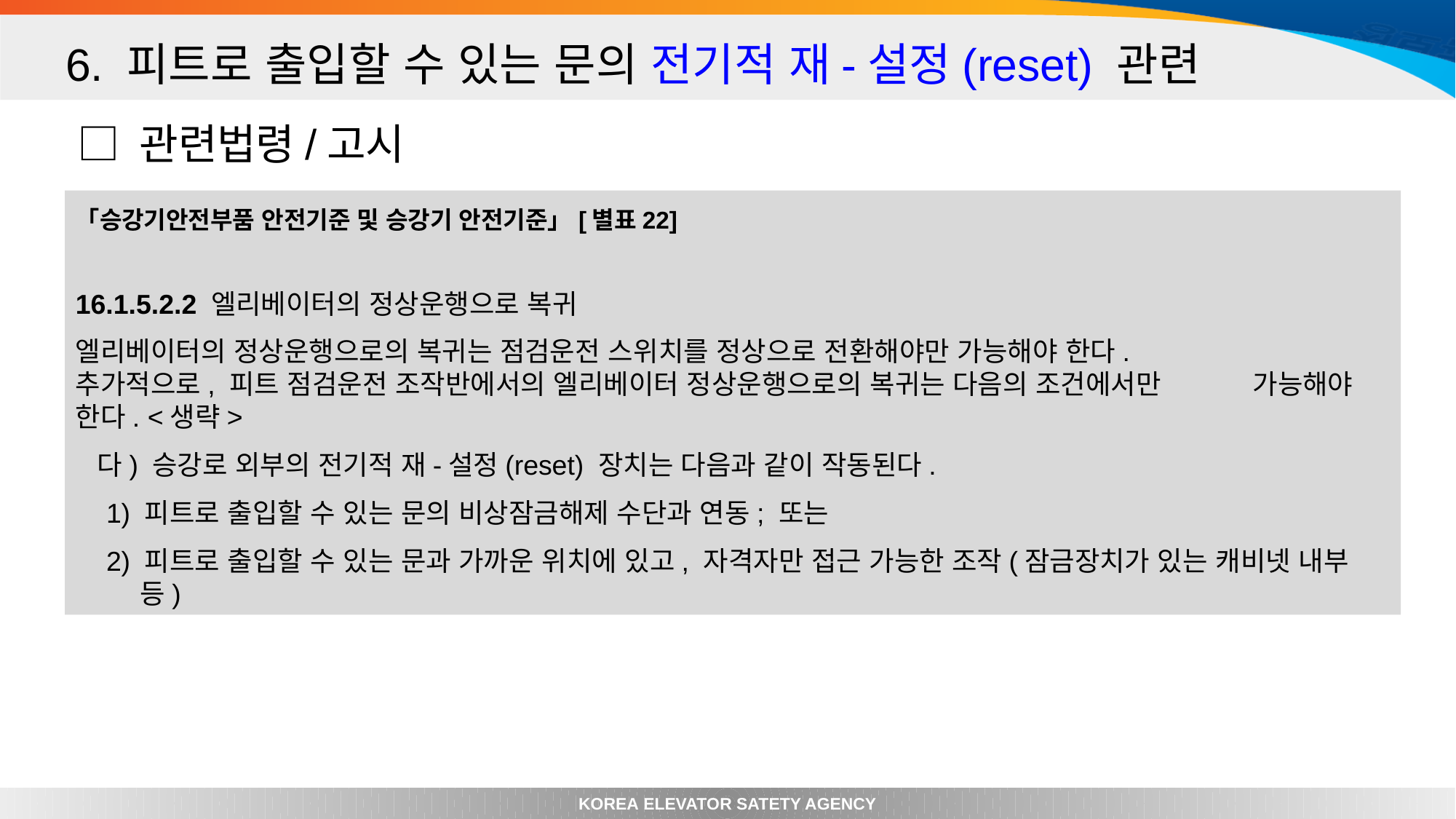

6. 피트로 출입할 수 있는 문의 전기적 재-설정(reset) 관련
□ 관련법령/고시
「승강기안전부품 안전기준 및 승강기 안전기준」[별표22]

16.1.5.2.2 엘리베이터의 정상운행으로 복귀
엘리베이터의 정상운행으로의 복귀는 점검운전 스위치를 정상으로 전환해야만 가능해야 한다.
추가적으로, 피트 점검운전 조작반에서의 엘리베이터 정상운행으로의 복귀는 다음의 조건에서만            가능해야 한다. <생략>
  다) 승강로 외부의 전기적 재-설정(reset) 장치는 다음과 같이 작동된다.
    1) 피트로 출입할 수 있는 문의 비상잠금해제 수단과 연동; 또는
    2) 피트로 출입할 수 있는 문과 가까운 위치에 있고, 자격자만 접근 가능한 조작(잠금장치가 있는 캐비넷 내부 등)